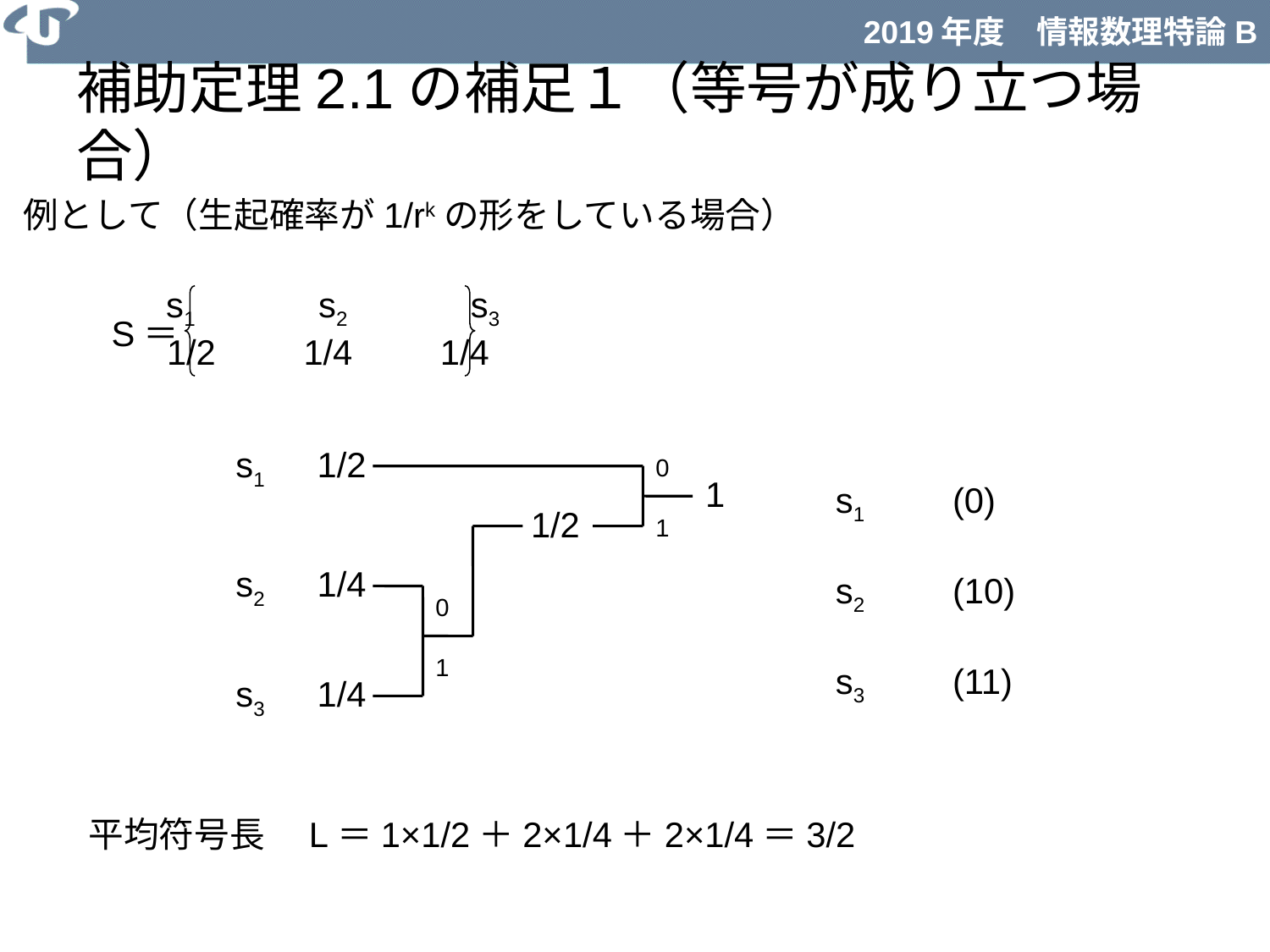

# 補助定理2.1の補足１（等号が成り立つ場合）
例として（生起確率が1/rkの形をしている場合）
s1　　　s2　　　s3
1/2　　1/4　　1/4

S＝
s1　1/2
0

1
1/2

1

s2　1/4

0

1
s3　1/4

s1　　(0)

s2　　(10)

s3　　(11)
平均符号長　L＝1×1/2＋2×1/4＋2×1/4＝3/2